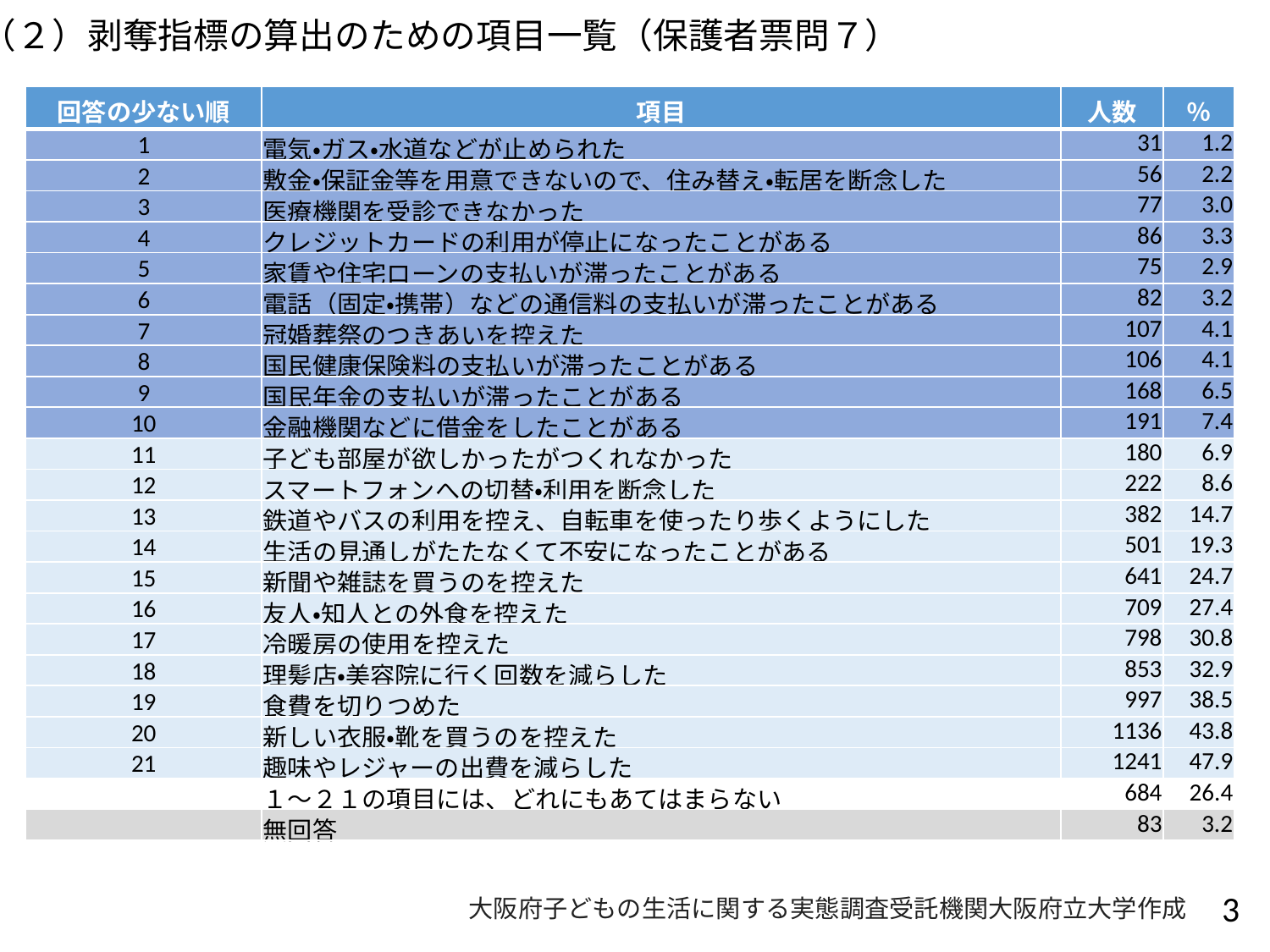

（２）剥奪指標の算出のための項目一覧（保護者票問７）
| 回答の少ない順 | 項目 | 人数 | ％ |
| --- | --- | --- | --- |
| 1 | 電気・ガス・水道などが止められた | 31 | 1.2 |
| 2 | 敷金・保証金等を用意できないので、住み替え・転居を断念した | 56 | 2.2 |
| 3 | 医療機関を受診できなかった | 77 | 3.0 |
| 4 | クレジットカードの利用が停止になったことがある | 86 | 3.3 |
| 5 | 家賃や住宅ローンの支払いが滞ったことがある | 75 | 2.9 |
| 6 | 電話（固定・携帯）などの通信料の支払いが滞ったことがある | 82 | 3.2 |
| 7 | 冠婚葬祭のつきあいを控えた | 107 | 4.1 |
| 8 | 国民健康保険料の支払いが滞ったことがある | 106 | 4.1 |
| 9 | 国民年金の支払いが滞ったことがある | 168 | 6.5 |
| 10 | 金融機関などに借金をしたことがある | 191 | 7.4 |
| 11 | 子ども部屋が欲しかったがつくれなかった | 180 | 6.9 |
| 12 | スマートフォンへの切替・利用を断念した | 222 | 8.6 |
| 13 | 鉄道やバスの利用を控え、自転車を使ったり歩くようにした | 382 | 14.7 |
| 14 | 生活の見通しがたたなくて不安になったことがある | 501 | 19.3 |
| 15 | 新聞や雑誌を買うのを控えた | 641 | 24.7 |
| 16 | 友人・知人との外食を控えた | 709 | 27.4 |
| 17 | 冷暖房の使用を控えた | 798 | 30.8 |
| 18 | 理髪店・美容院に行く回数を減らした | 853 | 32.9 |
| 19 | 食費を切りつめた | 997 | 38.5 |
| 20 | 新しい衣服・靴を買うのを控えた | 1136 | 43.8 |
| 21 | 趣味やレジャーの出費を減らした | 1241 | 47.9 |
|  | １～２１の項目には、どれにもあてはまらない | 684 | 26.4 |
|  | 無回答 | 83 | 3.2 |
3
大阪府子どもの生活に関する実態調査受託機関大阪府立大学作成